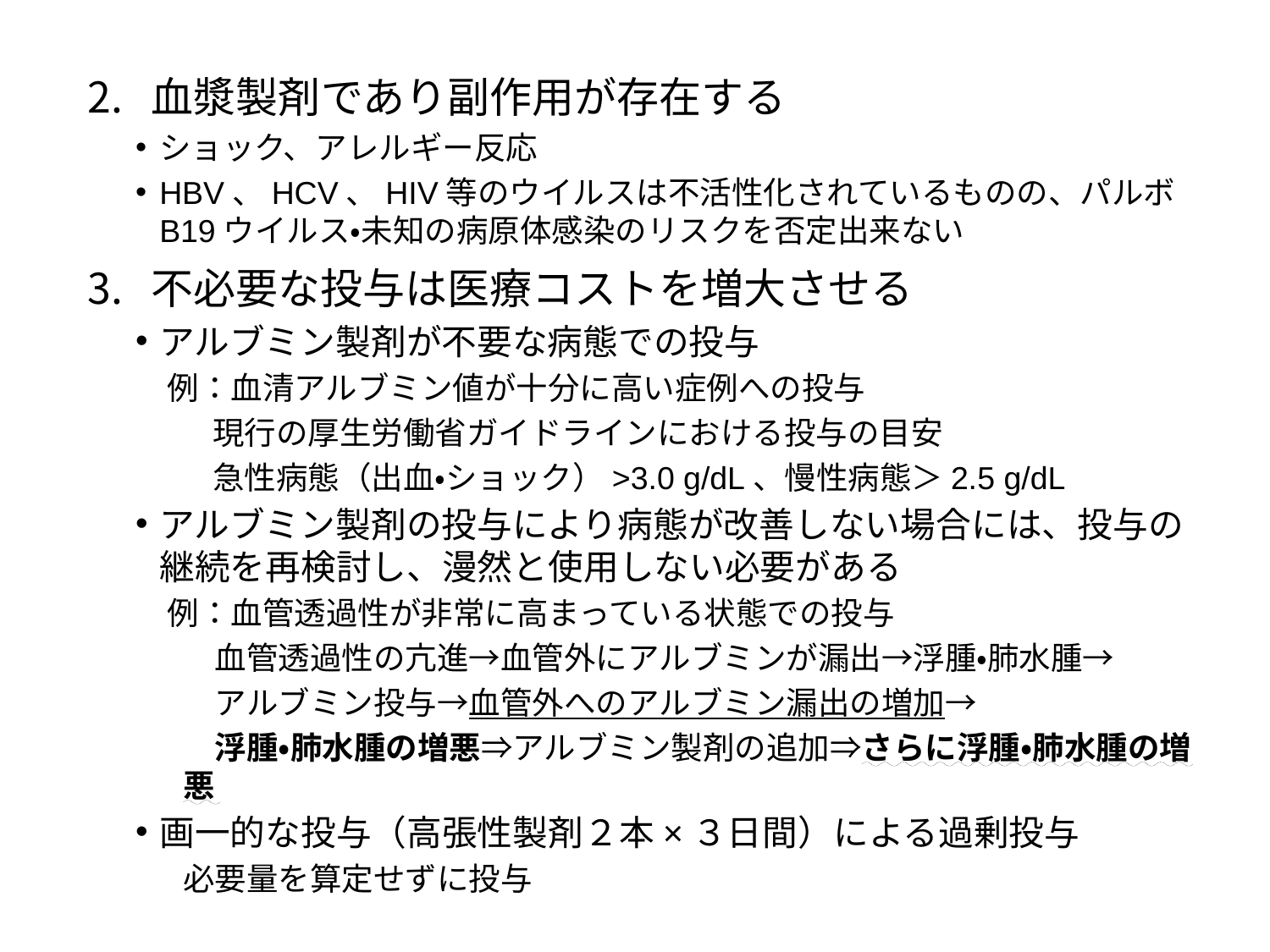

血漿製剤であり副作用が存在する
ショック、アレルギー反応
HBV、HCV、HIV等のウイルスは不活性化されているものの、パルボB19ウイルス・未知の病原体感染のリスクを否定出来ない
不必要な投与は医療コストを増大させる
アルブミン製剤が不要な病態での投与
　例：血清アルブミン値が十分に高い症例への投与
現行の厚生労働省ガイドラインにおける投与の目安
急性病態（出血・ショック）>3.0 g/dL、慢性病態＞2.5 g/dL
アルブミン製剤の投与により病態が改善しない場合には、投与の継続を再検討し、漫然と使用しない必要がある
　例：血管透過性が非常に高まっている状態での投与
　血管透過性の亢進→血管外にアルブミンが漏出→浮腫・肺水腫→
　アルブミン投与→血管外へのアルブミン漏出の増加→
　浮腫・肺水腫の増悪⇒アルブミン製剤の追加⇒さらに浮腫・肺水腫の増悪
画一的な投与（高張性製剤２本×３日間）による過剰投与
必要量を算定せずに投与